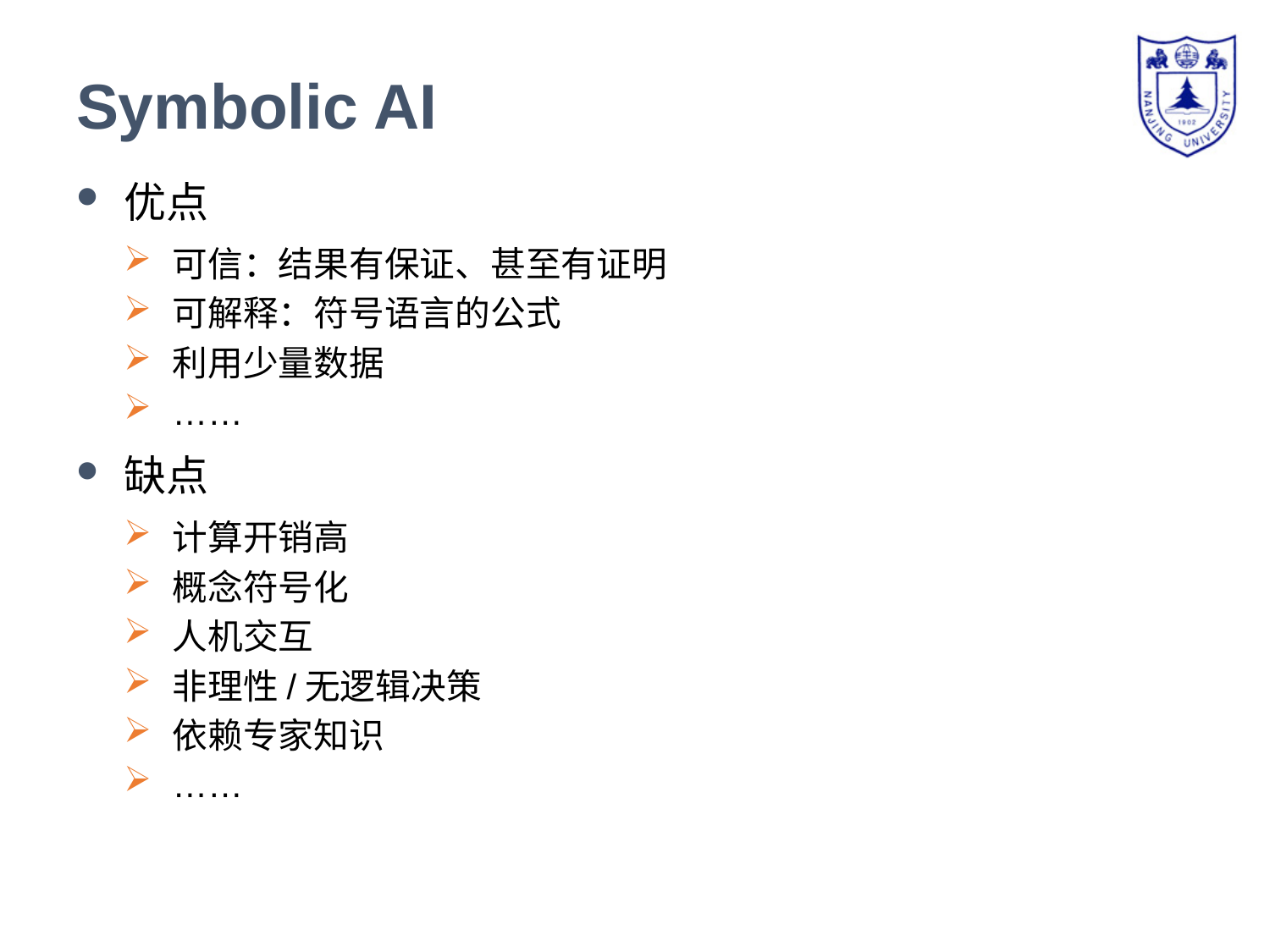

# Symbolic AI
优点
可信：结果有保证、甚至有证明
可解释：符号语言的公式
利用少量数据
……
缺点
计算开销高
概念符号化
人机交互
非理性/无逻辑决策
依赖专家知识
……

8